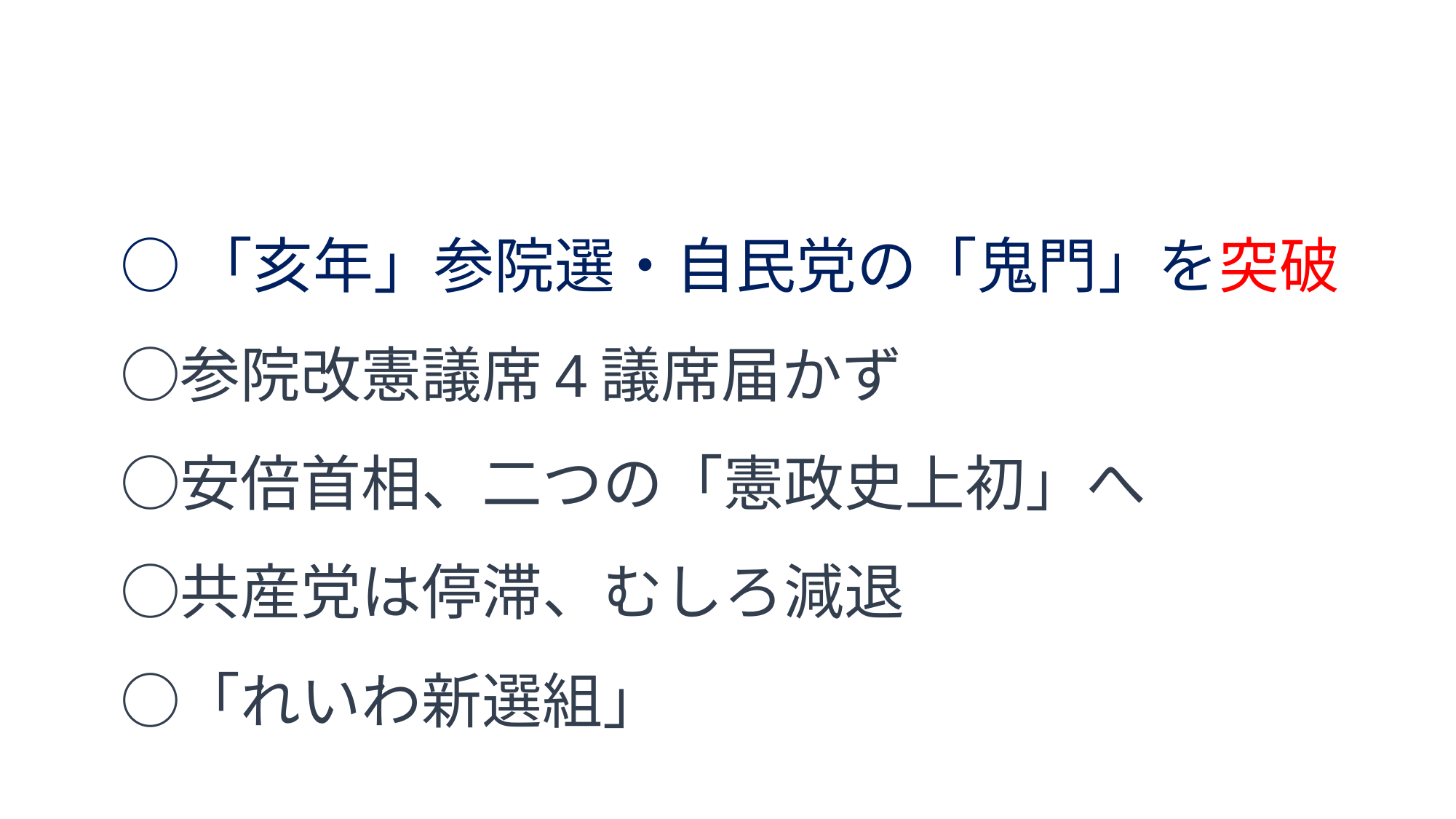

# ○「亥年」参院選・自民党の「鬼門」を突破 ○参院改憲議席4議席届かず ○安倍首相、二つの「憲政史上初」へ ○共産党は停滞、むしろ減退 ○「れいわ新選組」